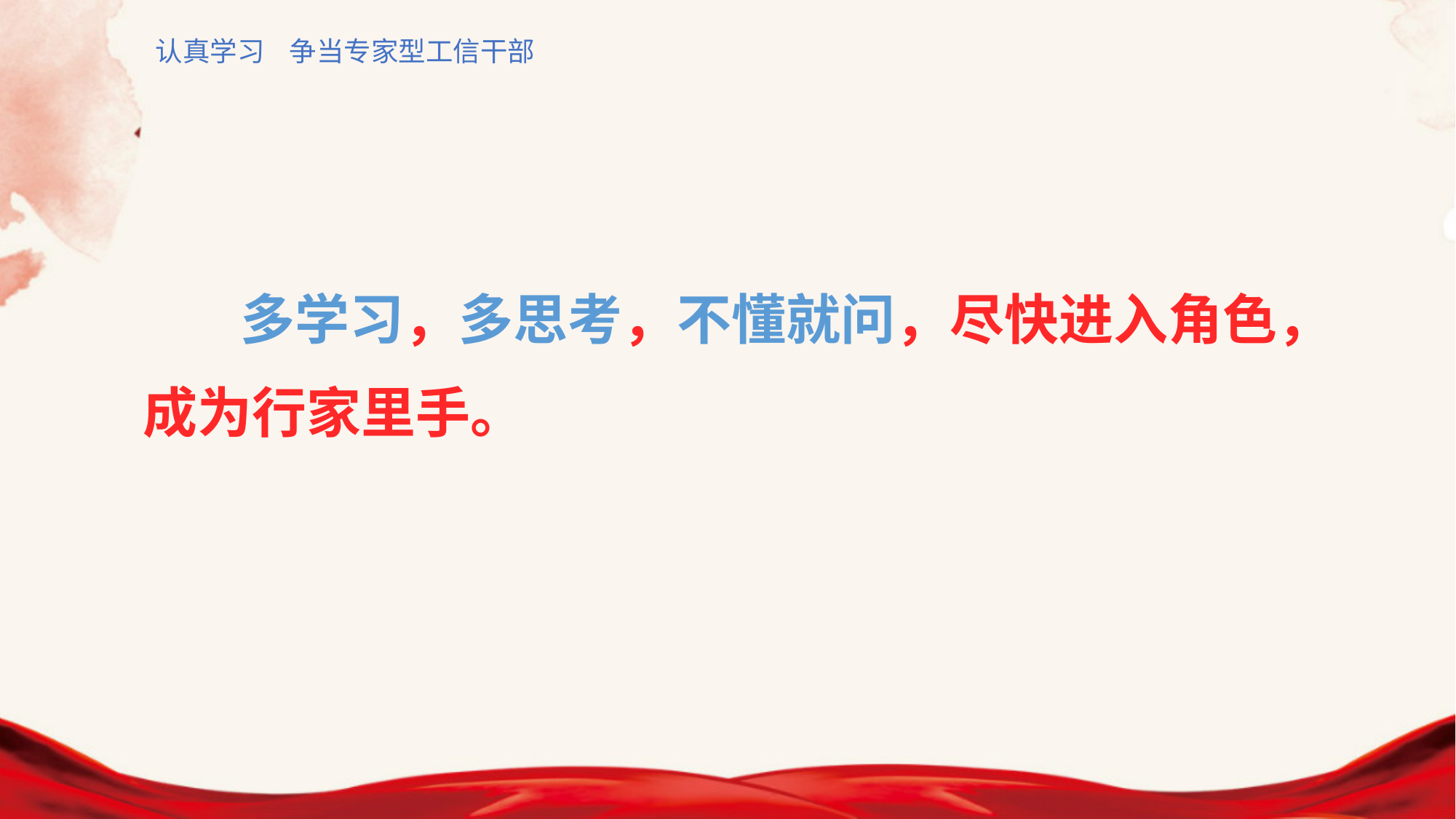

认真学习    争当专家型工信干部
      多学习，多思考，不懂就问，尽快进入角色，成为行家里手。